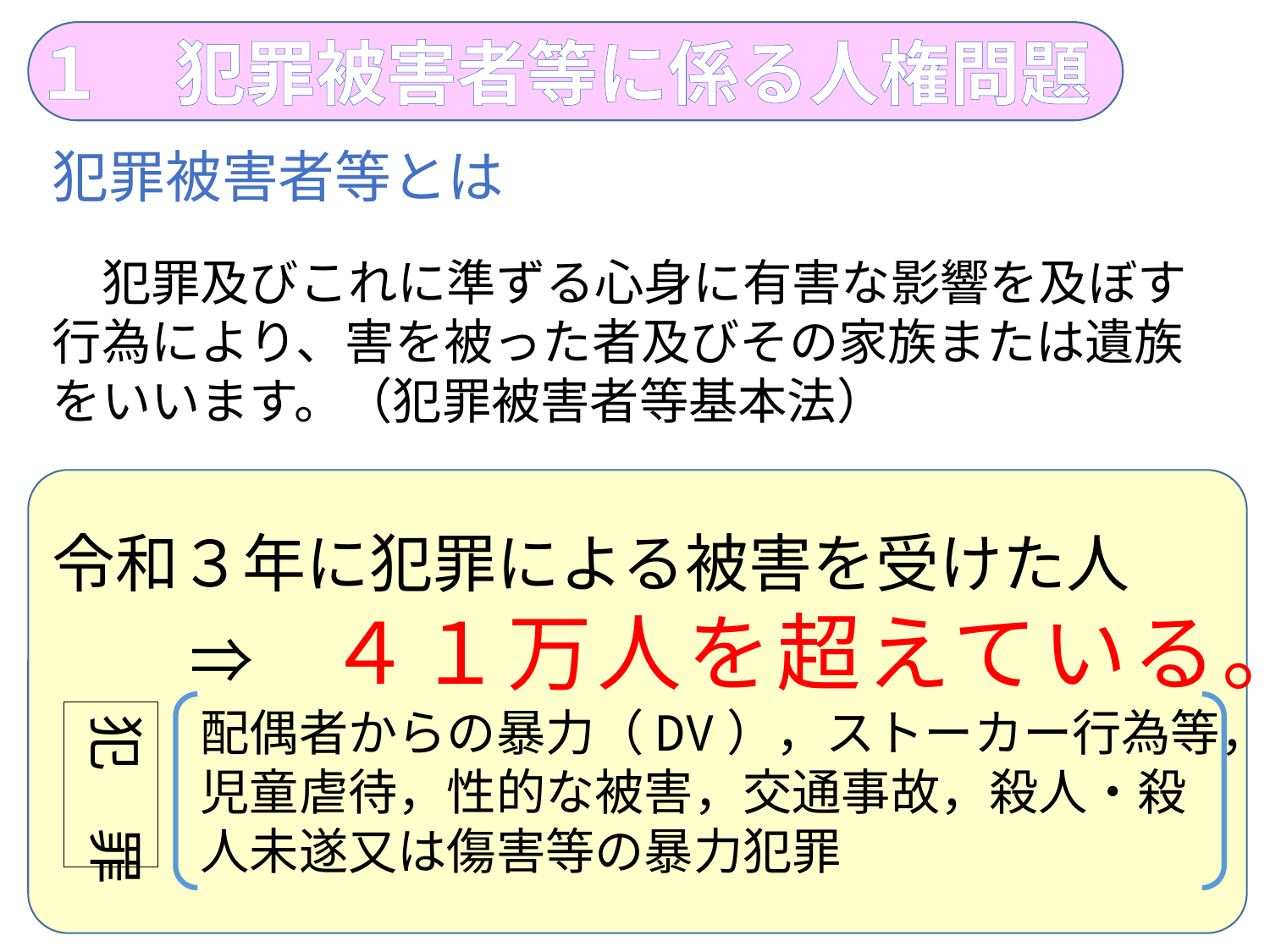

１　犯罪被害者等に係る人権問題
犯罪被害者等とは

　犯罪及びこれに準ずる心身に有害な影響を及ぼす
行為により、害を被った者及びその家族または遺族
をいいます。（犯罪被害者等基本法）
令和３年に犯罪による被害を受けた人
　　⇒　４１万人を超えている。
　　　配偶者からの暴力（DV），ストーカー行為等，
　　　児童虐待，性的な被害，交通事故，殺人・殺
　　　人未遂又は傷害等の暴力犯罪

犯　罪
3